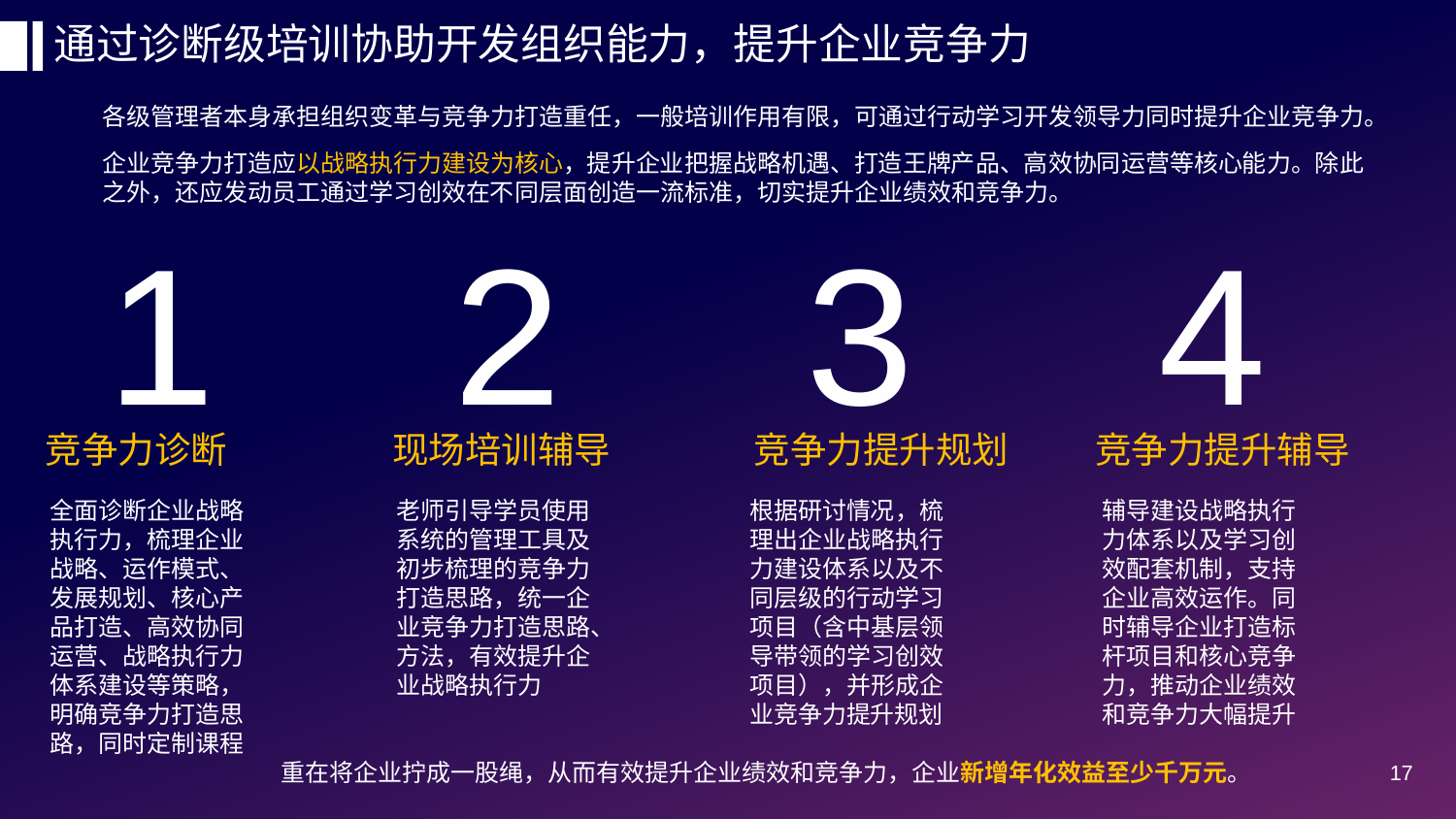

通过诊断级培训协助开发组织能力，提升企业竞争力

各级管理者本身承担组织变革与竞争力打造重任，一般培训作用有限，可通过行动学习开发领导力同时提升企业竞争力。
企业竞争力打造应以战略执行力建设为核心，提升企业把握战略机遇、打造王牌产品、高效协同运营等核心能力。除此之外，还应发动员工通过学习创效在不同层面创造一流标准，切实提升企业绩效和竞争力。
1
2
3
4
竞争力诊断
现场培训辅导
竞争力提升规划
竞争力提升辅导
全面诊断企业战略执行力，梳理企业战略、运作模式、发展规划、核心产品打造、高效协同运营、战略执行力体系建设等策略，明确竞争力打造思路，同时定制课程
老师引导学员使用系统的管理工具及初步梳理的竞争力打造思路，统一企业竞争力打造思路、方法，有效提升企业战略执行力
根据研讨情况，梳理出企业战略执行力建设体系以及不同层级的行动学习项目（含中基层领导带领的学习创效项目），并形成企业竞争力提升规划
辅导建设战略执行力体系以及学习创效配套机制，支持企业高效运作。同时辅导企业打造标杆项目和核心竞争力，推动企业绩效和竞争力大幅提升
17
重在将企业拧成一股绳，从而有效提升企业绩效和竞争力，企业新增年化效益至少千万元。